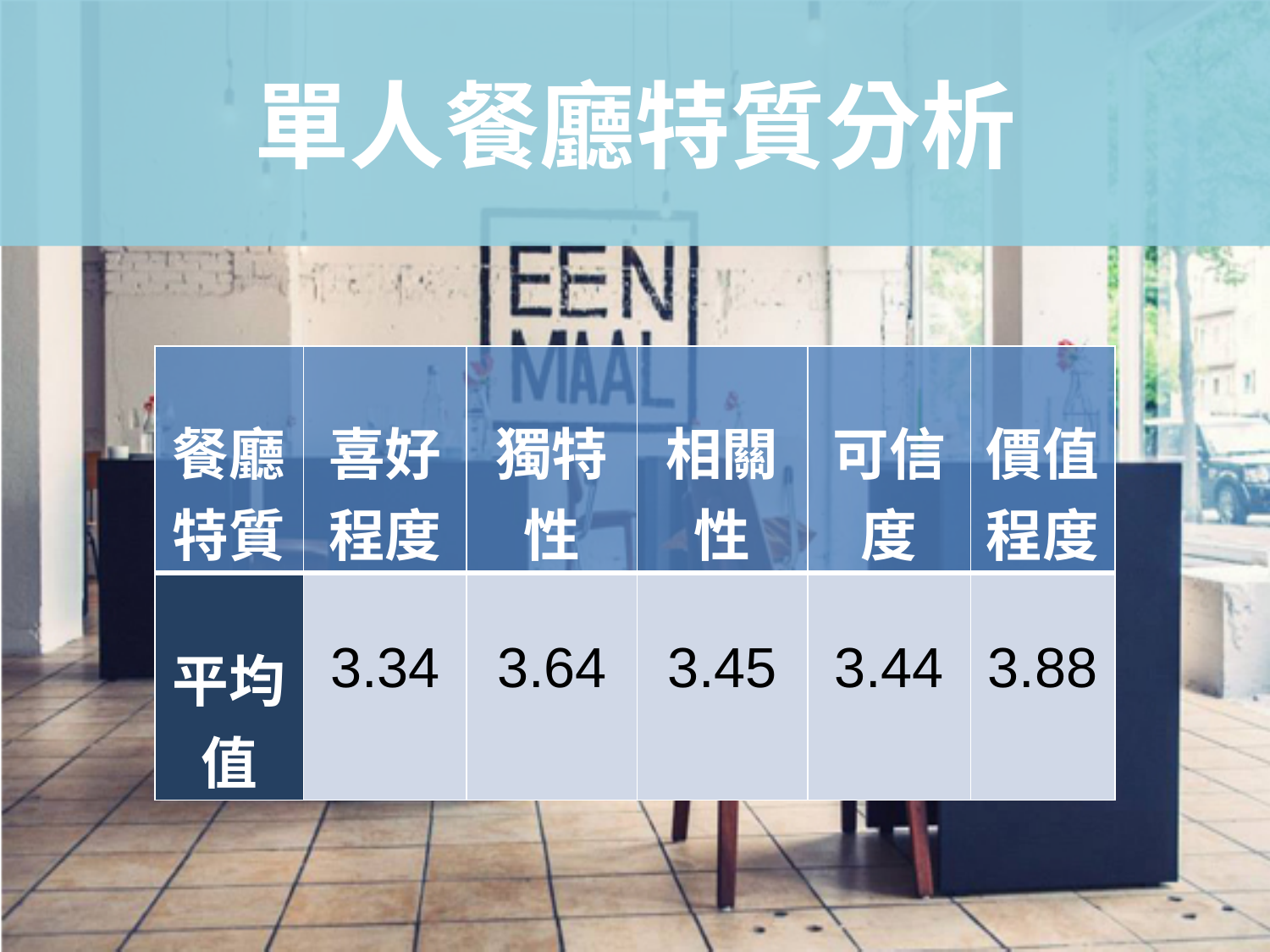

單人餐廳特質分析
| 餐廳特質 | 喜好程度 | 獨特性 | 相關性 | 可信度 | 價值程度 |
| --- | --- | --- | --- | --- | --- |
| 平均值 | 3.34 | 3.64 | 3.45 | 3.44 | 3.88 |